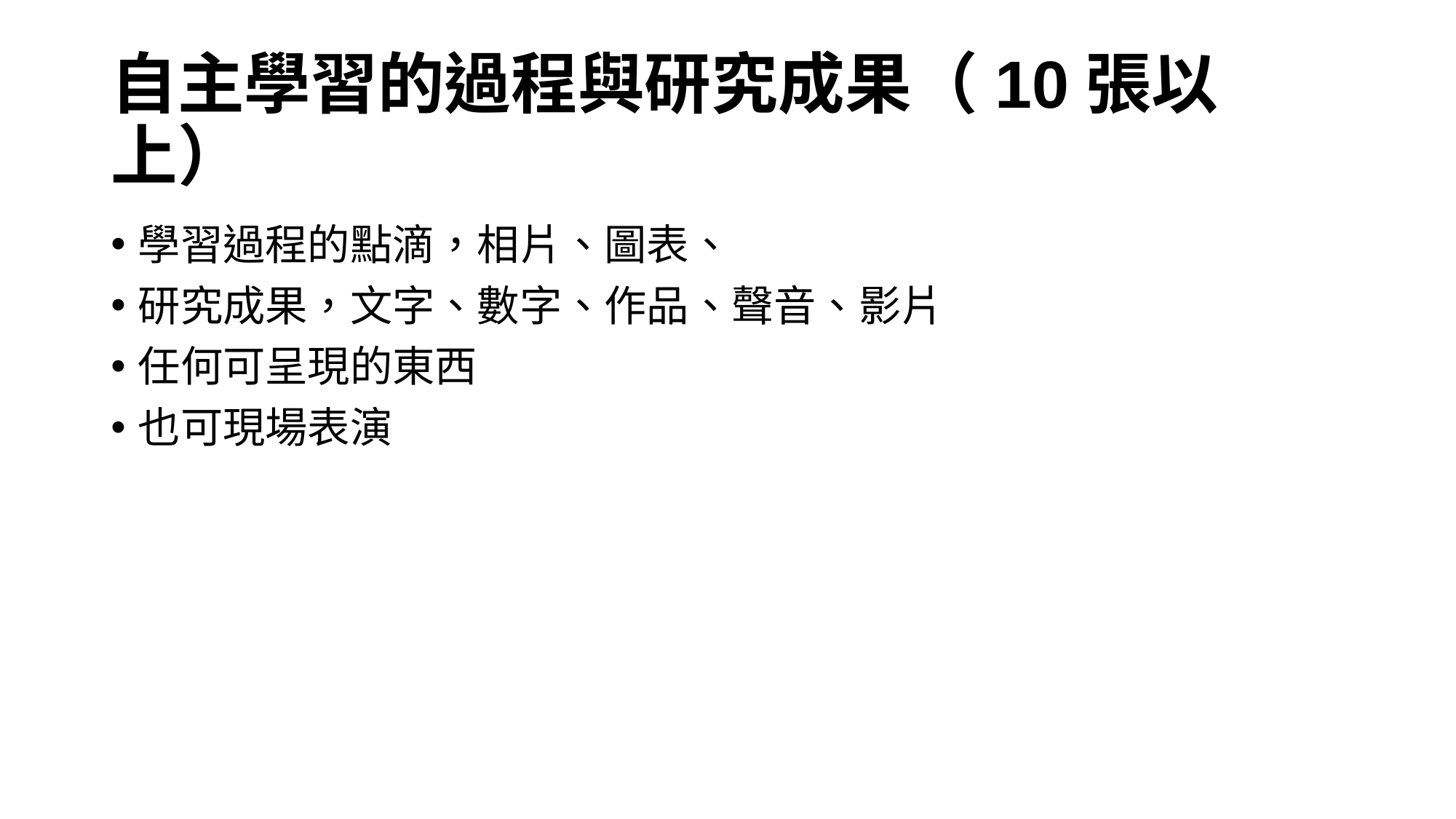

# 自主學習的過程與研究成果（10張以上）
學習過程的點滴，相片、圖表、
研究成果，文字、數字、作品、聲音、影片
任何可呈現的東西
也可現場表演